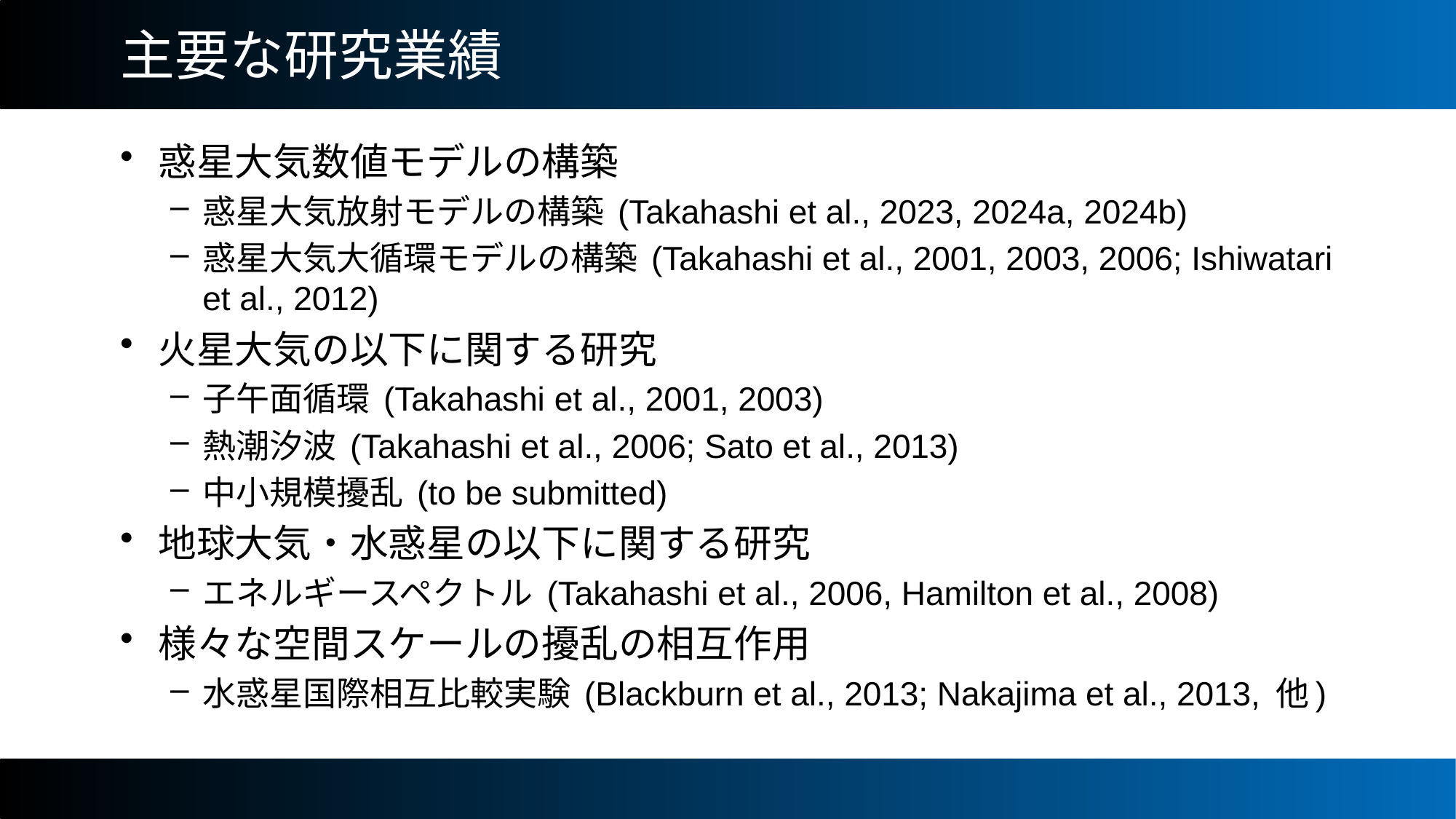

# 主要な研究業績
惑星大気数値モデルの構築
惑星大気放射モデルの構築 (Takahashi et al., 2023, 2024a, 2024b)
惑星大気大循環モデルの構築 (Takahashi et al., 2001, 2003, 2006; Ishiwatari et al., 2012)
火星大気の以下に関する研究
子午面循環 (Takahashi et al., 2001, 2003)
熱潮汐波 (Takahashi et al., 2006; Sato et al., 2013)
中小規模擾乱 (to be submitted)
地球大気・水惑星の以下に関する研究
エネルギースペクトル (Takahashi et al., 2006, Hamilton et al., 2008)
様々な空間スケールの擾乱の相互作用
水惑星国際相互比較実験 (Blackburn et al., 2013; Nakajima et al., 2013, 他)